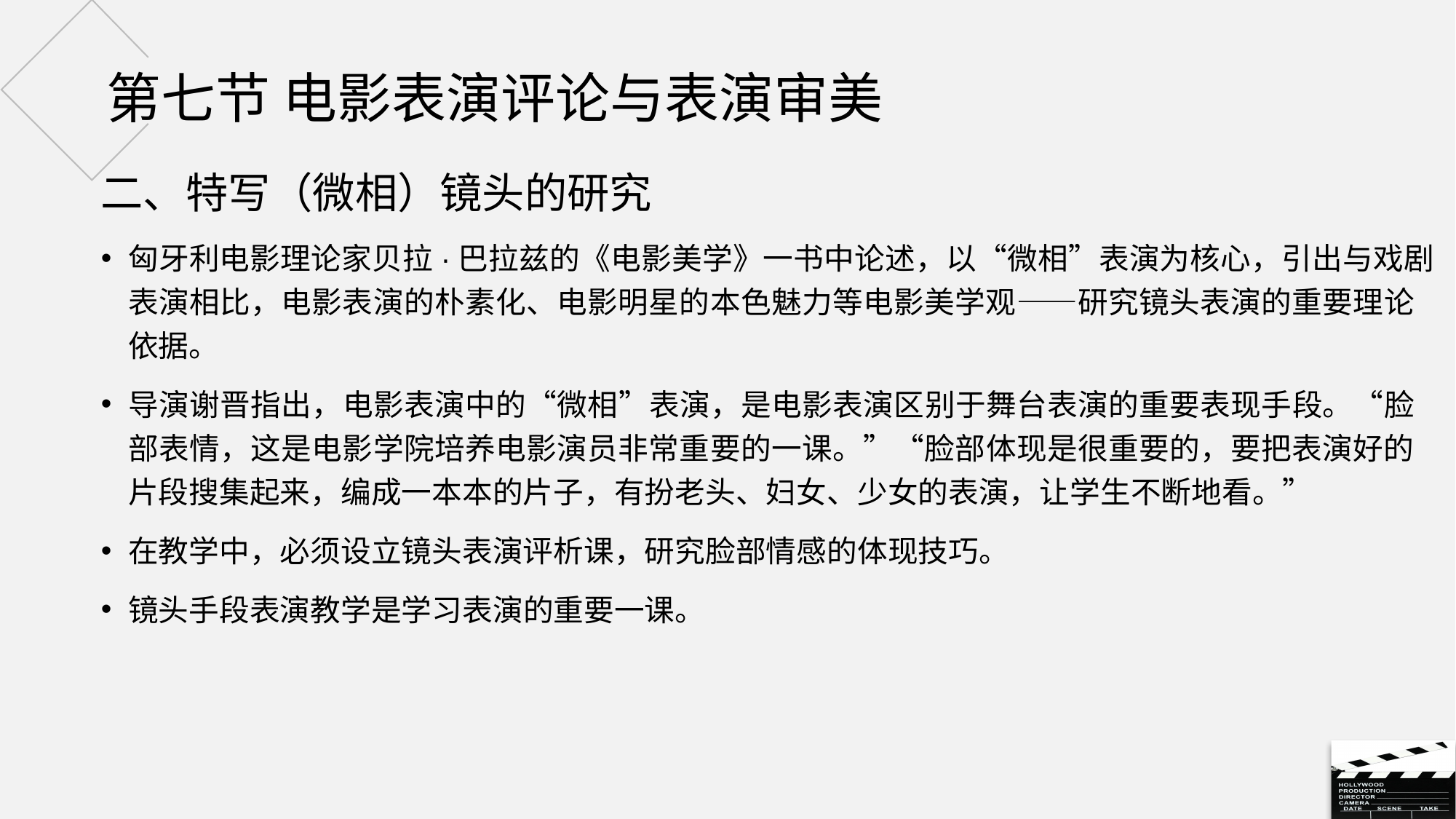

# 第七节 电影表演评论与表演审美
二、特写（微相）镜头的研究
匈牙利电影理论家贝拉·巴拉兹的《电影美学》一书中论述，以“微相”表演为核心，引出与戏剧表演相比，电影表演的朴素化、电影明星的本色魅力等电影美学观——研究镜头表演的重要理论依据。
导演谢晋指出，电影表演中的“微相”表演，是电影表演区别于舞台表演的重要表现手段。“脸部表情，这是电影学院培养电影演员非常重要的一课。”“脸部体现是很重要的，要把表演好的片段搜集起来，编成一本本的片子，有扮老头、妇女、少女的表演，让学生不断地看。”
在教学中，必须设立镜头表演评析课，研究脸部情感的体现技巧。
镜头手段表演教学是学习表演的重要一课。